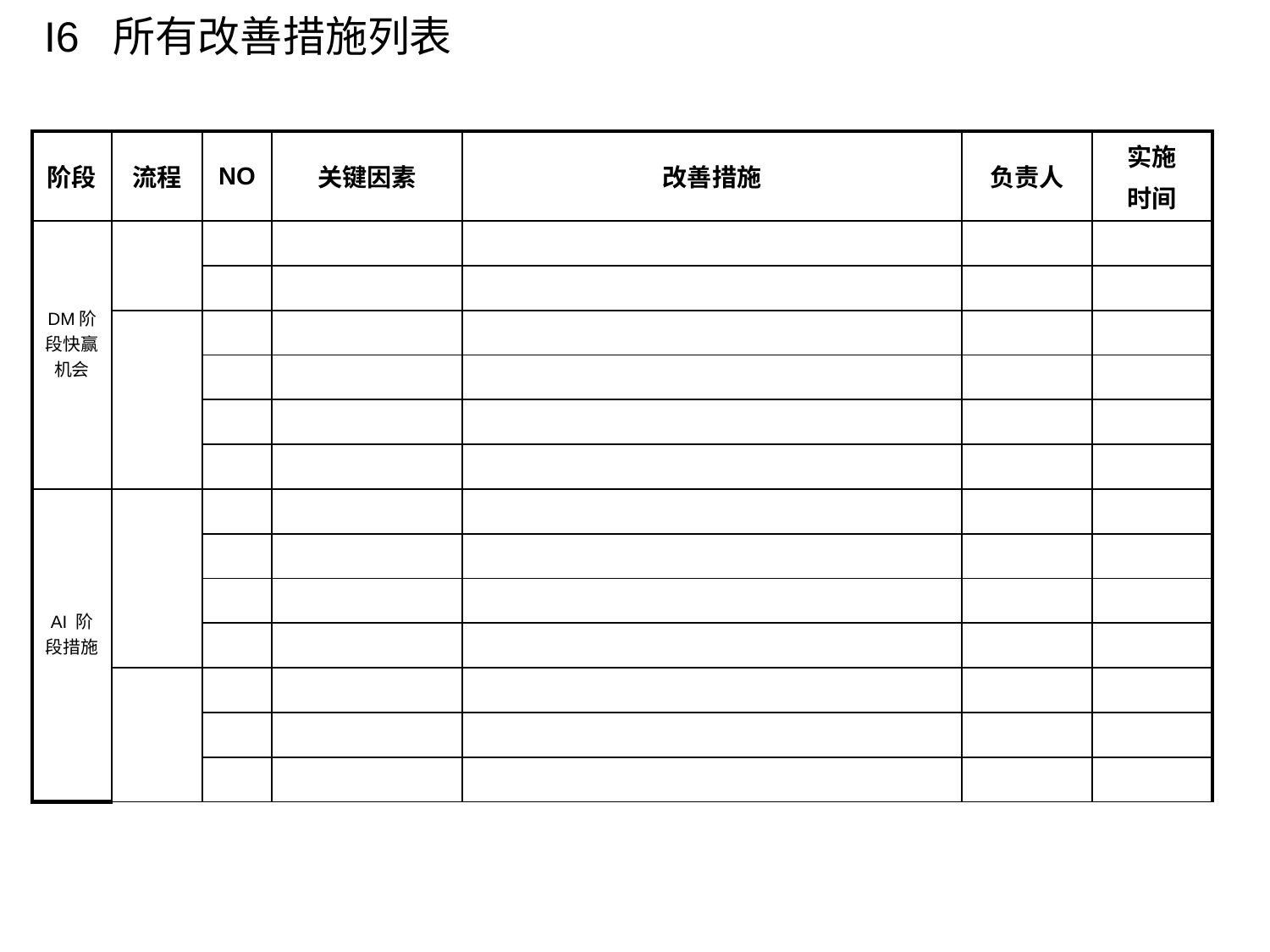

I6  所有改善措施列表
| 阶段 | 流程 | NO | 关键因素 | 改善措施 | 负责人 | 实施 时间 |
| --- | --- | --- | --- | --- | --- | --- |
| DM阶段快赢机会 |  |  |  |  |  |  |
|  |  |  |  |  |  |  |
|  |  |  |  |  |  |  |
|  |  |  |  |  |  |  |
|  |  |  |  |  |  |  |
|  |  |  |  |  |  |  |
| AI 阶段措施 |  |  |  |  |  |  |
|  |  |  |  |  |  |  |
|  |  |  |  |  |  |  |
|  |  |  |  |  |  |  |
|  |  |  |  |  |  |  |
|  |  |  |  |  |  |  |
|  |  |  |  |  |  |  |
43